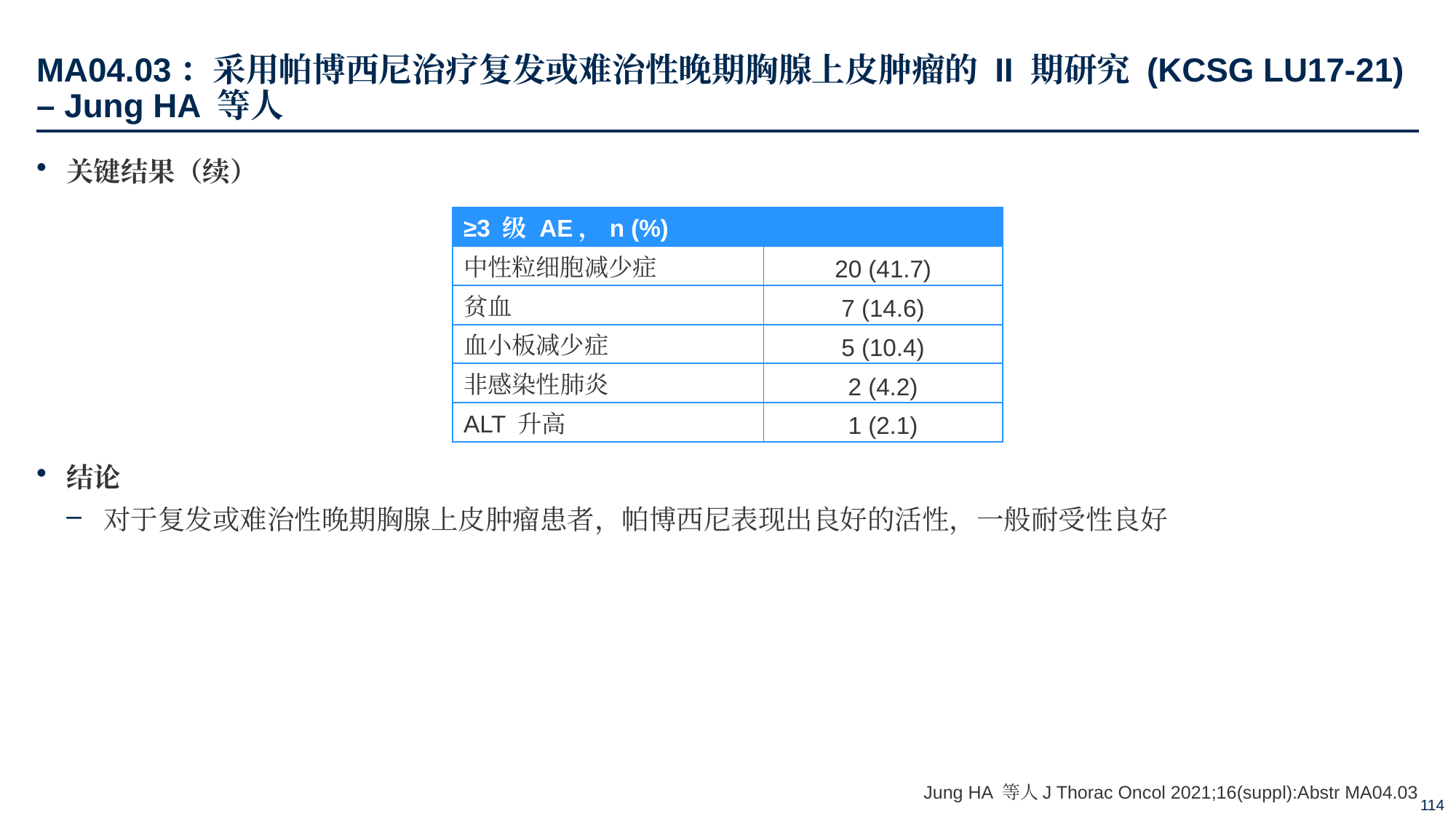

# MA04.03：采用帕博西尼治疗复发或难治性晚期胸腺上皮肿瘤的 II 期研究 (KCSG LU17-21) – Jung HA 等人
关键结果（续）
结论
对于复发或难治性晚期胸腺上皮肿瘤患者，帕博西尼表现出良好的活性，一般耐受性良好
| ≥3 级 AE，n (%) |  |
| --- | --- |
| 中性粒细胞减少症 | 20 (41.7) |
| 贫血 | 7 (14.6) |
| 血小板减少症 | 5 (10.4) |
| 非感染性肺炎 | 2 (4.2) |
| ALT 升高 | 1 (2.1) |
Jung HA 等人J Thorac Oncol 2021;16(suppl):Abstr MA04.03